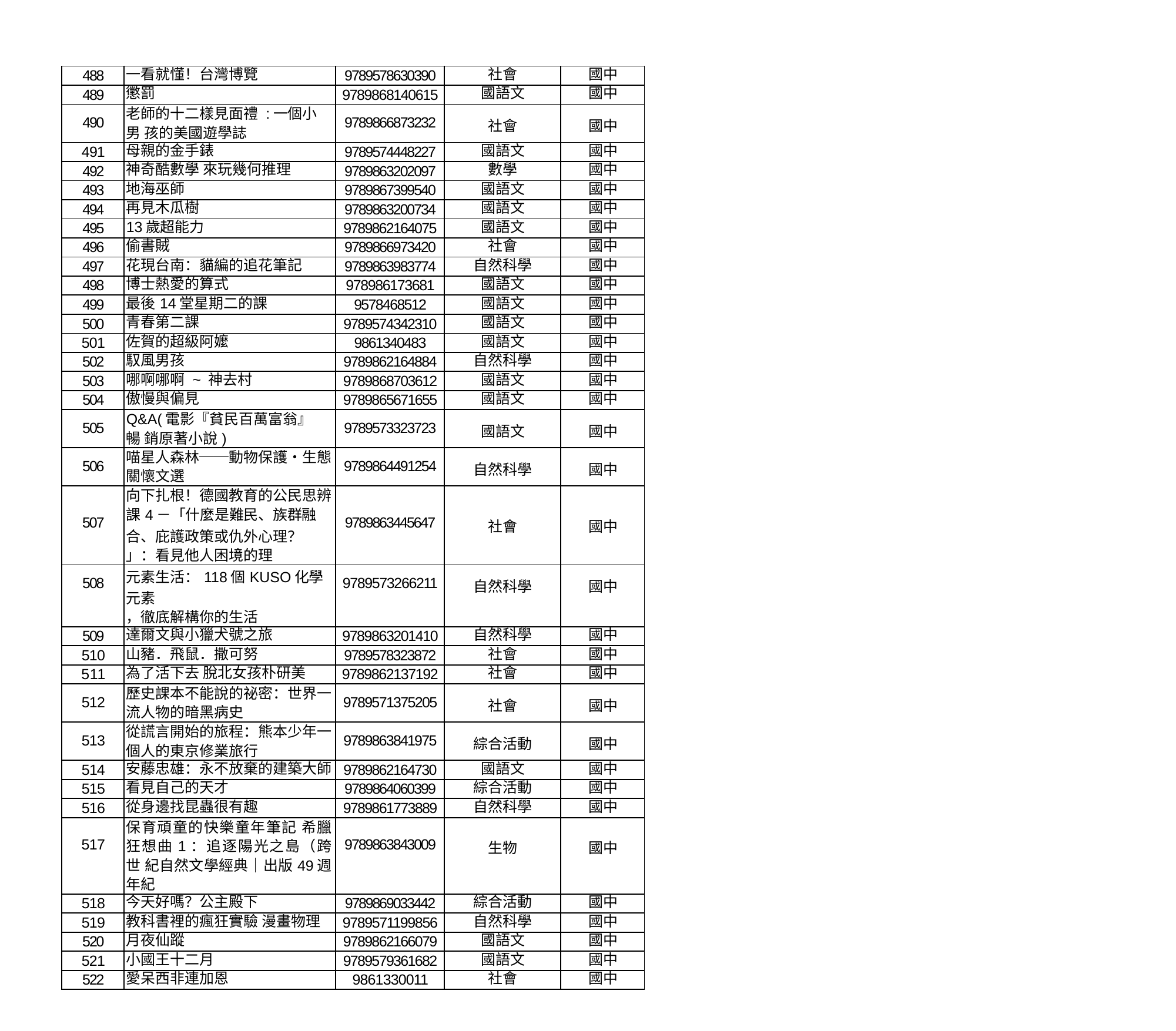

| 488 | 一看就懂！台灣博覽 | 9789578630390 | 社會 | 國中 |
| --- | --- | --- | --- | --- |
| 489 | 懲罰 | 9789868140615 | 國語文 | 國中 |
| 490 | 老師的十二樣見面禮 :一個小男 孩的美國遊學誌 | 9789866873232 | 社會 | 國中 |
| 491 | 母親的金手錶 | 9789574448227 | 國語文 | 國中 |
| 492 | 神奇酷數學 來玩幾何推理 | 9789863202097 | 數學 | 國中 |
| 493 | 地海巫師 | 9789867399540 | 國語文 | 國中 |
| 494 | 再見木瓜樹 | 9789863200734 | 國語文 | 國中 |
| 495 | 13歲超能力 | 9789862164075 | 國語文 | 國中 |
| 496 | 偷書賊 | 9789866973420 | 社會 | 國中 |
| 497 | 花現台南：貓編的追花筆記 | 9789863983774 | 自然科學 | 國中 |
| 498 | 博士熱愛的算式 | 978986173681 | 國語文 | 國中 |
| 499 | 最後14堂星期二的課 | 9578468512 | 國語文 | 國中 |
| 500 | 青春第二課 | 9789574342310 | 國語文 | 國中 |
| 501 | 佐賀的超級阿嬤 | 9861340483 | 國語文 | 國中 |
| 502 | 馭風男孩 | 9789862164884 | 自然科學 | 國中 |
| 503 | 哪啊哪啊 ~ 神去村 | 9789868703612 | 國語文 | 國中 |
| 504 | 傲慢與偏見 | 9789865671655 | 國語文 | 國中 |
| 505 | Q&A(電影『貧民百萬富翁』暢 銷原著小說) | 9789573323723 | 國語文 | 國中 |
| 506 | 喵星人森林──動物保護‧生態 關懷文選 | 9789864491254 | 自然科學 | 國中 |
| 507 | 向下扎根！德國教育的公民思辨 課4－「什麼是難民、族群融 合、庇護政策或仇外心理？ 」：看見他人困境的理 | 9789863445647 | 社會 | 國中 |
| 508 | 元素生活：118個KUSO化學元素 ，徹底解構你的生活 | 9789573266211 | 自然科學 | 國中 |
| 509 | 達爾文與小獵犬號之旅 | 9789863201410 | 自然科學 | 國中 |
| 510 | 山豬．飛鼠．撒可努 | 9789578323872 | 社會 | 國中 |
| 511 | 為了活下去 脫北女孩朴研美 | 9789862137192 | 社會 | 國中 |
| 512 | 歷史課本不能說的祕密：世界一 流人物的暗黑病史 | 9789571375205 | 社會 | 國中 |
| 513 | 從謊言開始的旅程：熊本少年一 個人的東京修業旅行 | 9789863841975 | 綜合活動 | 國中 |
| 514 | 安藤忠雄：永不放棄的建築大師 | 9789862164730 | 國語文 | 國中 |
| 515 | 看見自己的天才 | 9789864060399 | 綜合活動 | 國中 |
| 516 | 從身邊找昆蟲很有趣 | 9789861773889 | 自然科學 | 國中 |
| 517 | 保育頑童的快樂童年筆記 希臘 狂想曲1：追逐陽光之島（跨世 紀自然文學經典│出版49週年紀 | 9789863843009 | 生物 | 國中 |
| 518 | 今天好嗎？公主殿下 | 9789869033442 | 綜合活動 | 國中 |
| 519 | 教科書裡的瘋狂實驗 漫畫物理 | 9789571199856 | 自然科學 | 國中 |
| 520 | 月夜仙蹤 | 9789862166079 | 國語文 | 國中 |
| 521 | 小國王十二月 | 9789579361682 | 國語文 | 國中 |
| 522 | 愛呆西非連加恩 | 9861330011 | 社會 | 國中 |